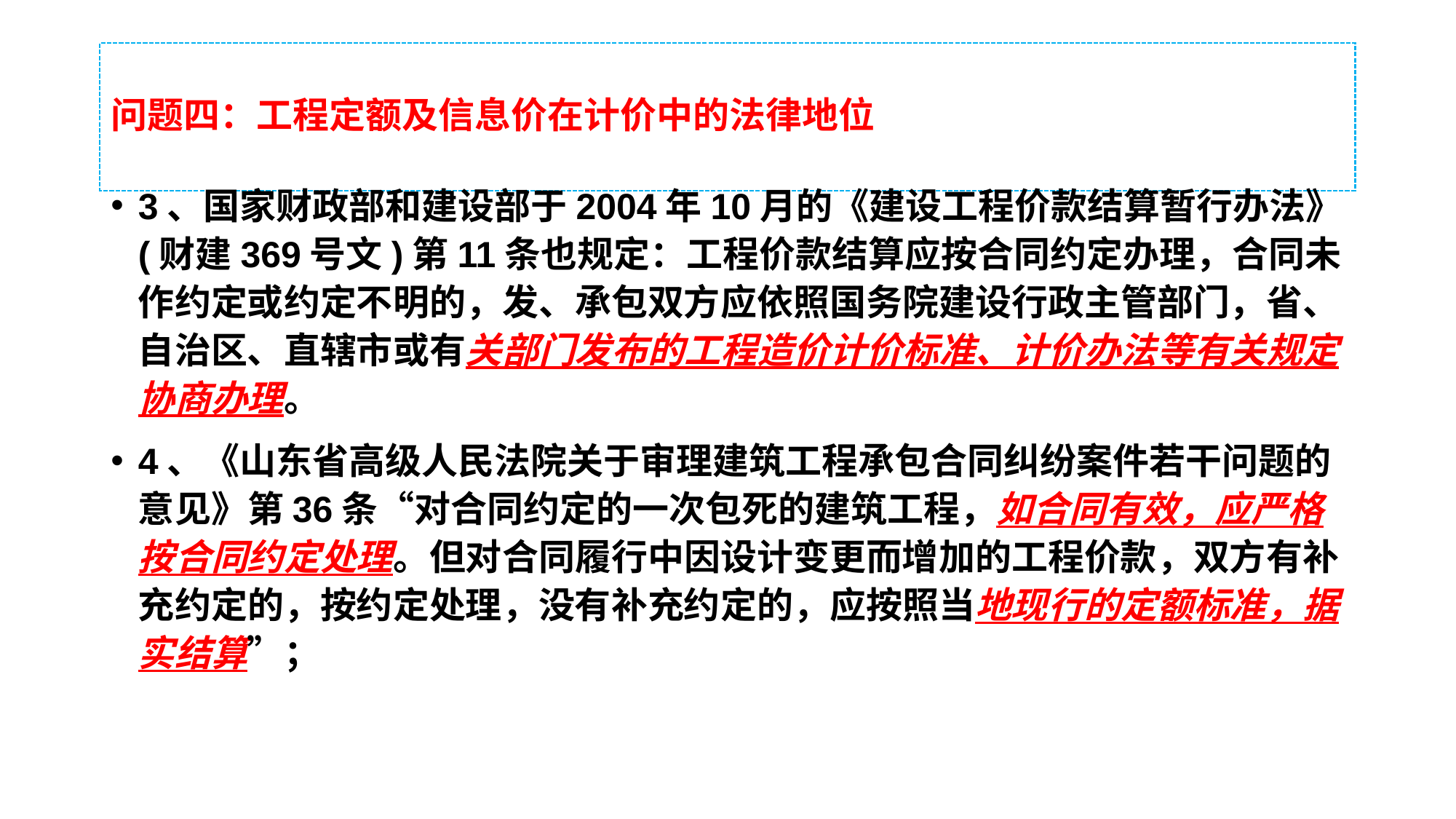

# 问题四：工程定额及信息价在计价中的法律地位
3、国家财政部和建设部于2004年10月的《建设工程价款结算暂行办法》(财建369号文)第11条也规定：工程价款结算应按合同约定办理，合同未作约定或约定不明的，发、承包双方应依照国务院建设行政主管部门，省、自治区、直辖市或有关部门发布的工程造价计价标准、计价办法等有关规定协商办理。
4、《山东省高级人民法院关于审理建筑工程承包合同纠纷案件若干问题的意见》第36条“对合同约定的一次包死的建筑工程，如合同有效，应严格按合同约定处理。但对合同履行中因设计变更而增加的工程价款，双方有补充约定的，按约定处理，没有补充约定的，应按照当地现行的定额标准，据实结算”；